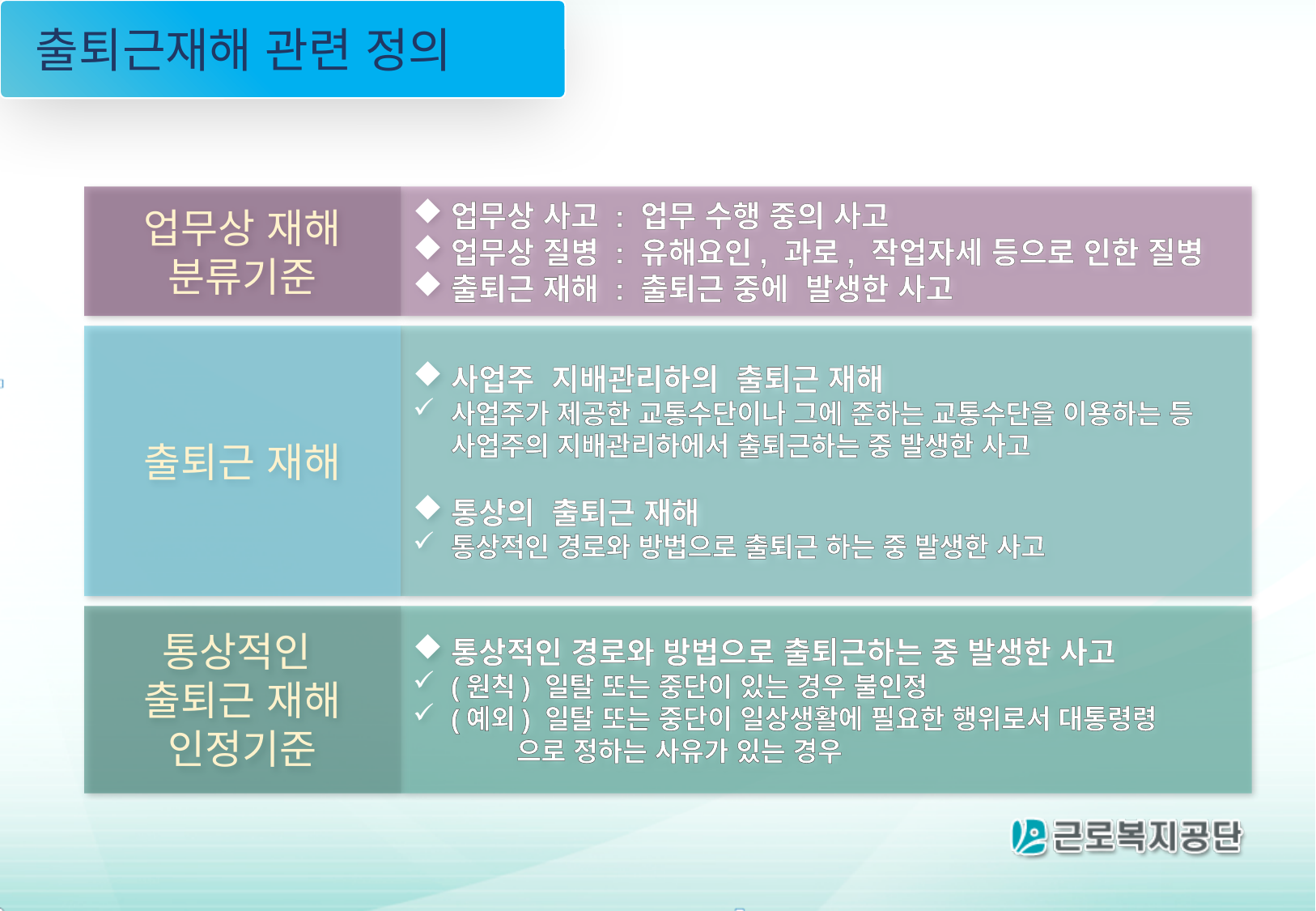

출퇴근재해 관련 정의
업무상 재해
분류기준
업무상 사고 : 업무 수행 중의 사고
업무상 질병 : 유해요인, 과로, 작업자세 등으로 인한 질병
출퇴근 재해 : 출퇴근 중에  발생한 사고
출퇴근 재해
사업주  지배관리하의  출퇴근 재해
사업주가 제공한 교통수단이나 그에 준하는 교통수단을 이용하는 등 사업주의 지배관리하에서 출퇴근하는 중 발생한 사고

통상의  출퇴근 재해
통상적인 경로와 방법으로 출퇴근 하는 중 발생한 사고
통상적인
출퇴근 재해
인정기준
통상적인 경로와 방법으로 출퇴근하는 중 발생한 사고
(원칙) 일탈 또는 중단이 있는 경우 불인정
(예외) 일탈 또는 중단이 일상생활에 필요한 행위로서 대통령령
             으로 정하는 사유가 있는 경우